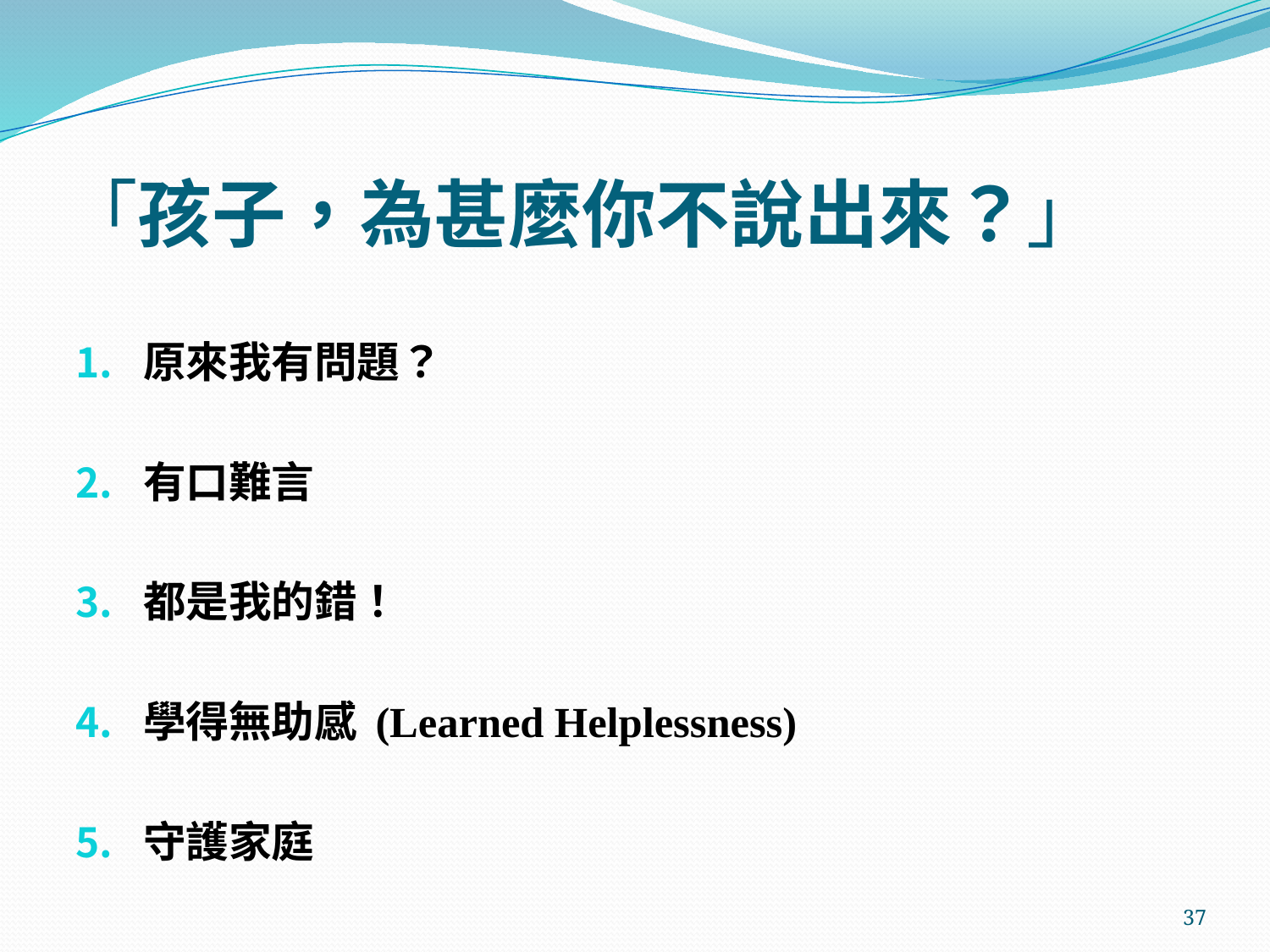

# 「孩子，為甚麼你不說出來？」

原來我有問題？

有口難言

都是我的錯！

學得無助感 (Learned Helplessness)

守護家庭

37